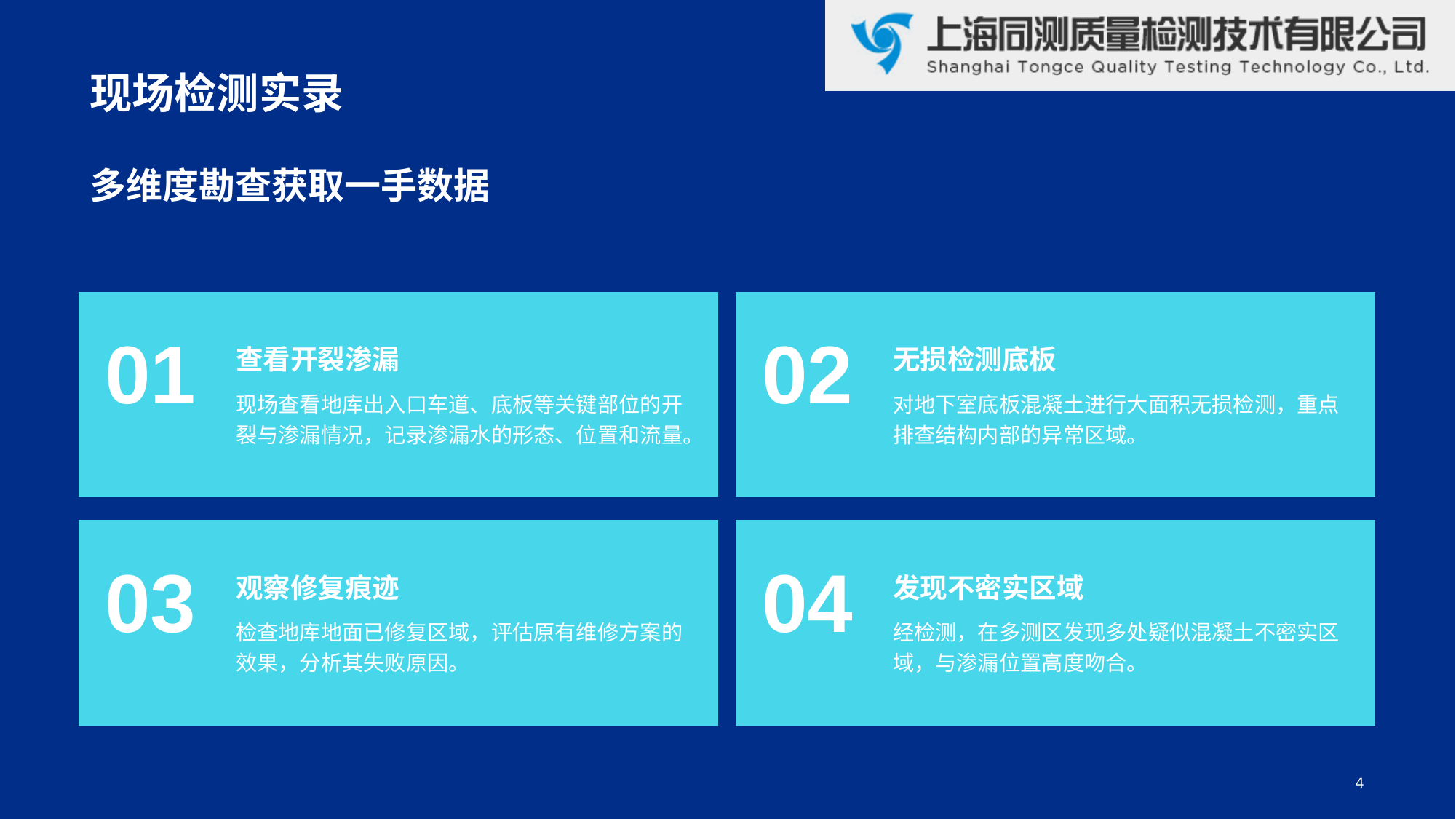

现场检测实录
多维度勘查获取一手数据

查看开裂渗漏
01
现场查看地库出入口车道、底板等关键部位的开裂与渗漏情况，记录渗漏水的形态、位置和流量。

无损检测底板
02
对地下室底板混凝土进行大面积无损检测，重点排查结构内部的异常区域。

观察修复痕迹
03
检查地库地面已修复区域，评估原有维修方案的效果，分析其失败原因。

发现不密实区域
04
经检测，在多测区发现多处疑似混凝土不密实区域，与渗漏位置高度吻合。
4